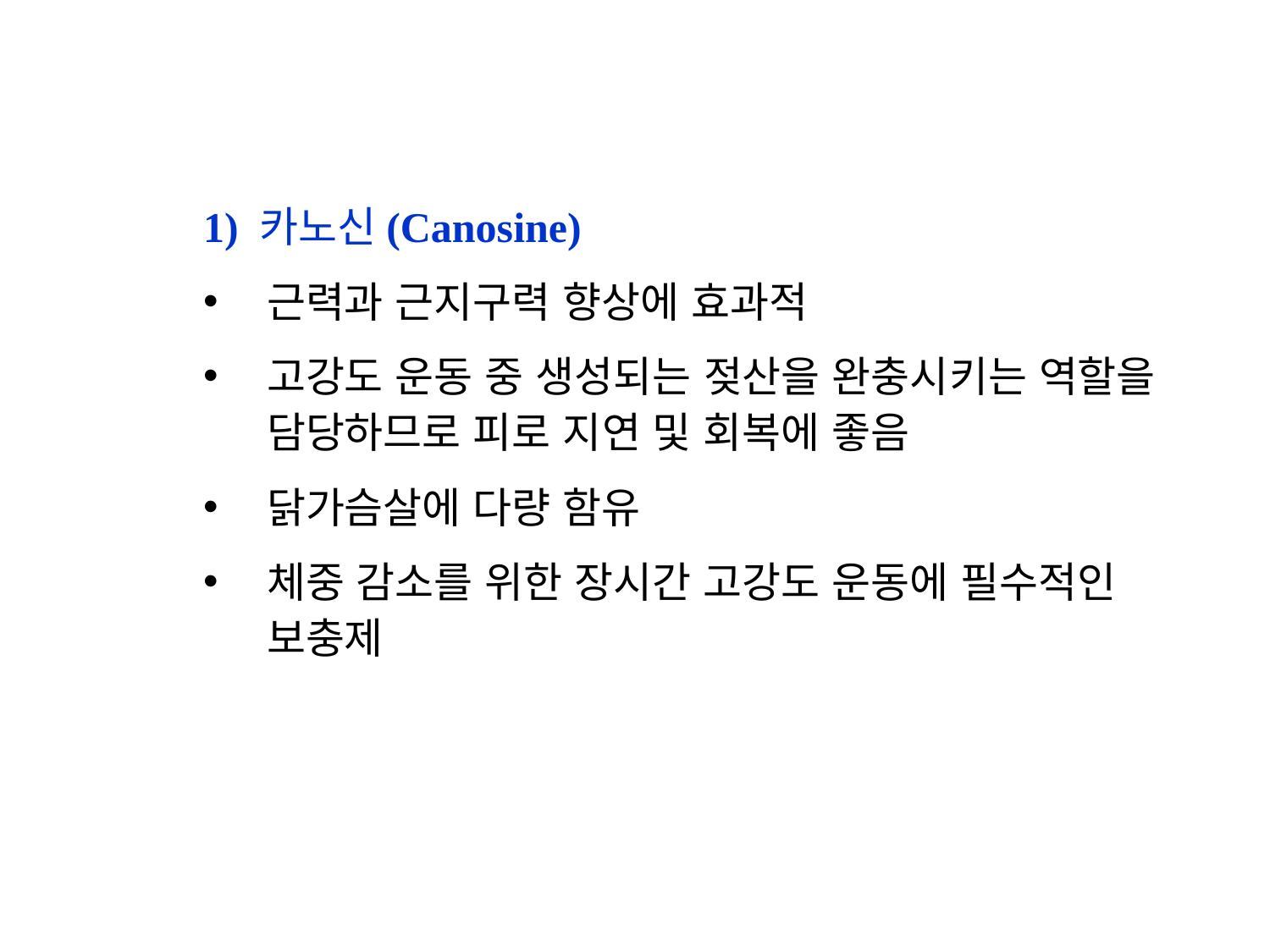

1) 카노신(Canosine)
근력과 근지구력 향상에 효과적
고강도 운동 중 생성되는 젖산을 완충시키는 역할을 담당하므로 피로 지연 및 회복에 좋음
닭가슴살에 다량 함유
체중 감소를 위한 장시간 고강도 운동에 필수적인 보충제